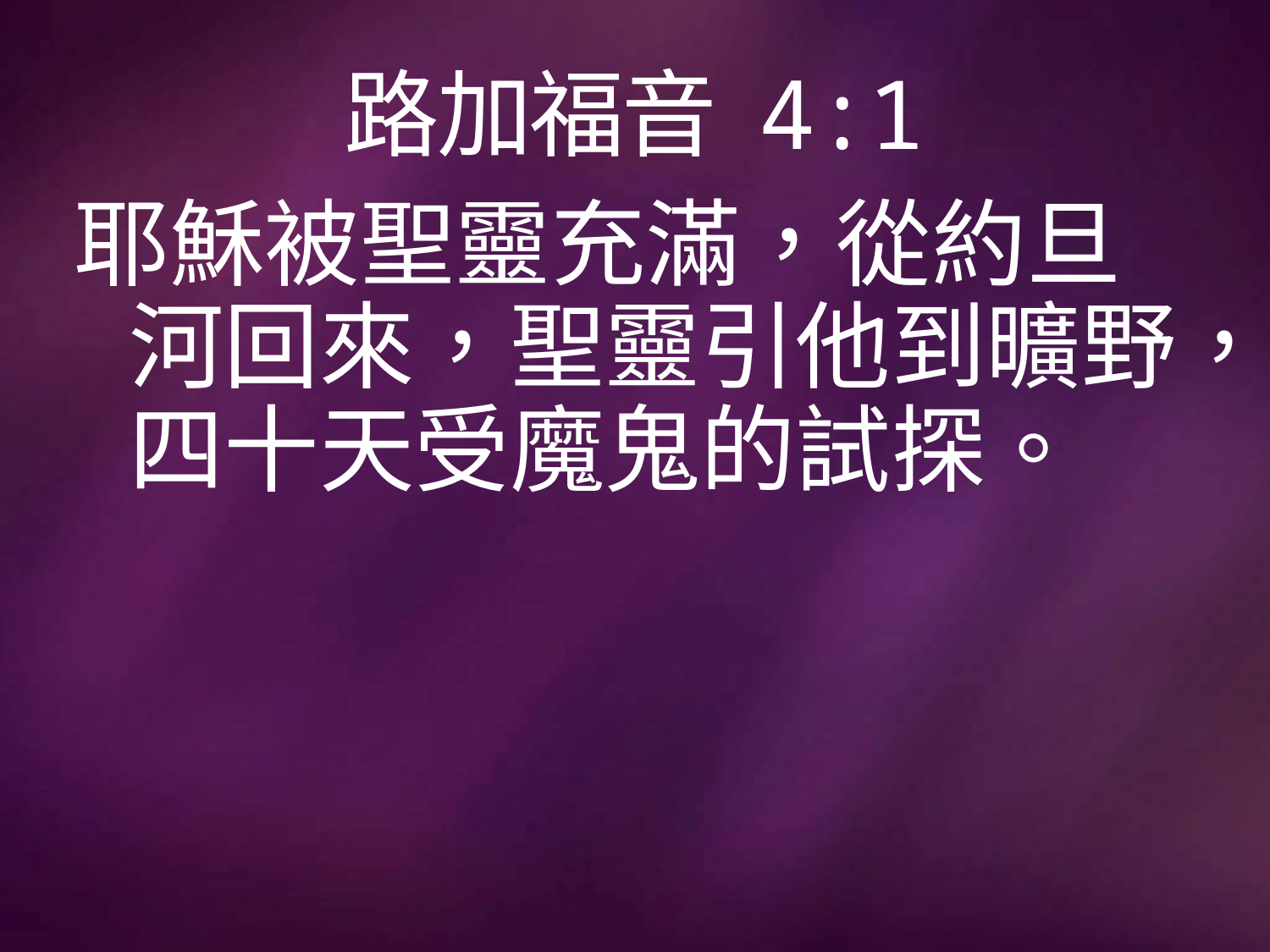

# 路加福音 4:1
耶穌被聖靈充滿，從約旦河回來，聖靈引他到曠野，四十天受魔鬼的試探。